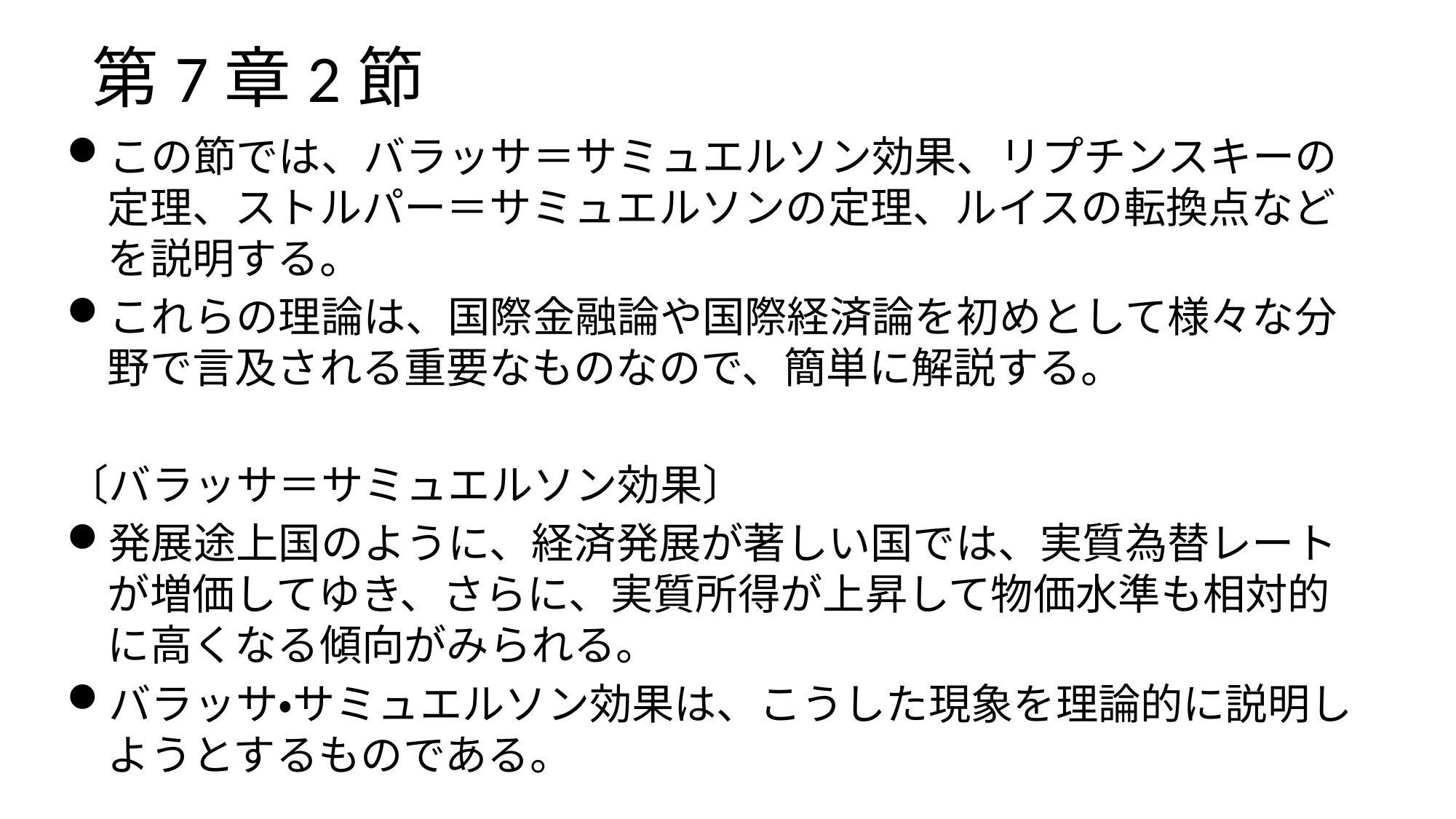

# 第7章2節
この節では、バラッサ＝サミュエルソン効果、リプチンスキーの定理、ストルパー＝サミュエルソンの定理、ルイスの転換点などを説明する。
これらの理論は、国際金融論や国際経済論を初めとして様々な分野で言及される重要なものなので、簡単に解説する。

〔バラッサ＝サミュエルソン効果〕
発展途上国のように、経済発展が著しい国では、実質為替レートが増価してゆき、さらに、実質所得が上昇して物価水準も相対的に高くなる傾向がみられる。
バラッサ・サミュエルソン効果は、こうした現象を理論的に説明しようとするものである。